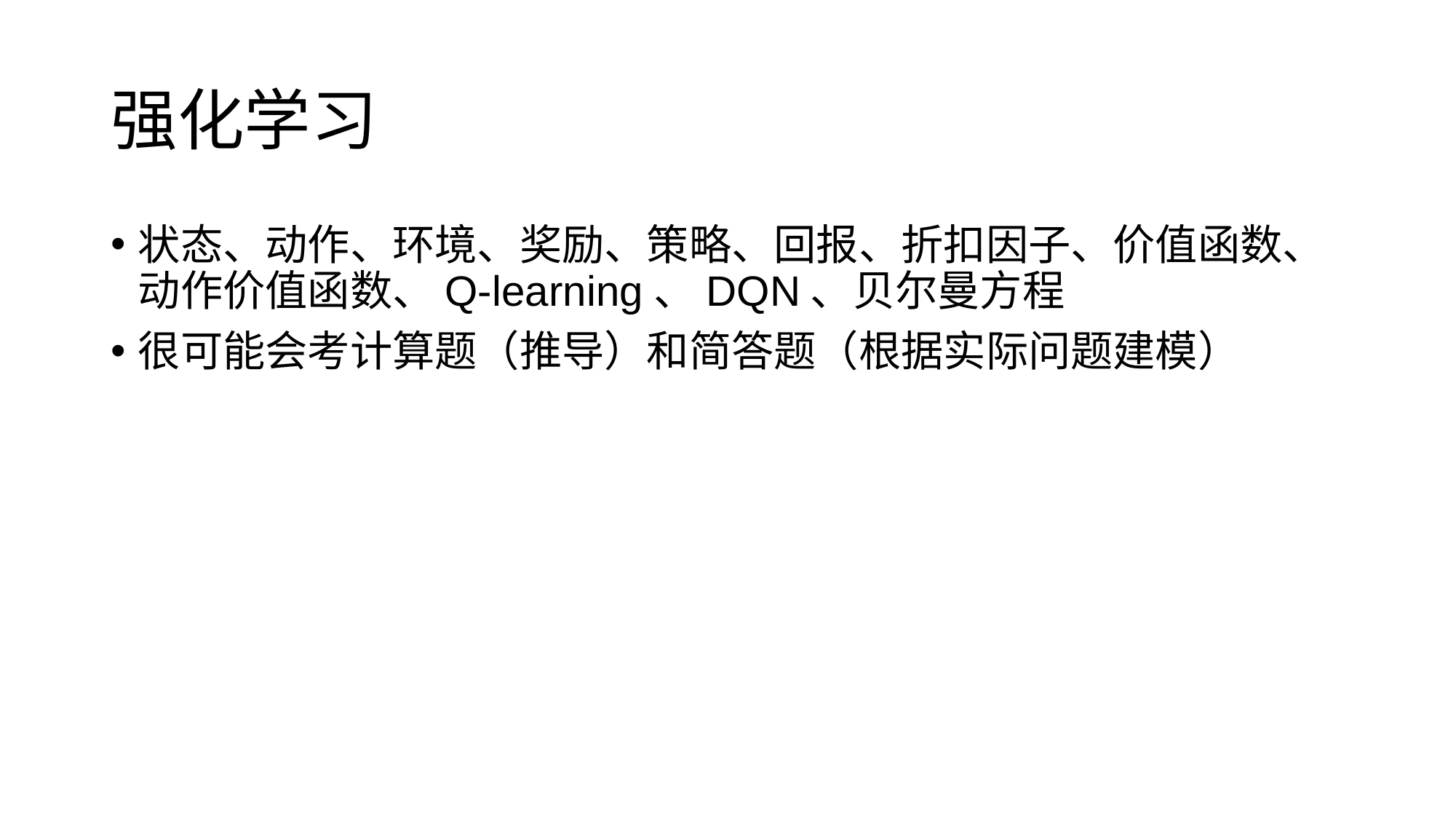

# 强化学习
状态、动作、环境、奖励、策略、回报、折扣因子、价值函数、动作价值函数、Q-learning、DQN、贝尔曼方程
很可能会考计算题（推导）和简答题（根据实际问题建模）